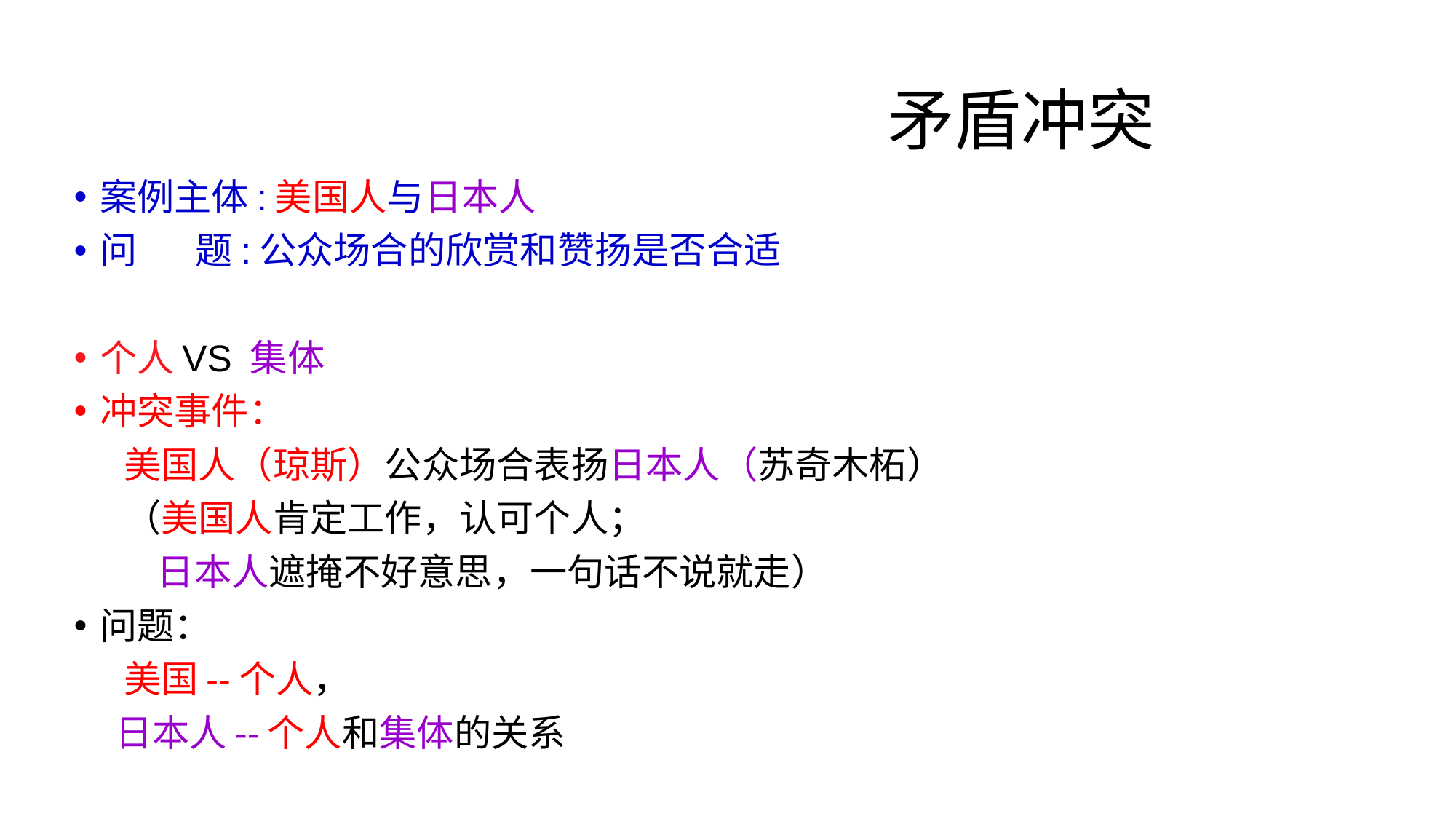

# 矛盾冲突
案例主体:美国人与日本人
问       题:公众场合的欣赏和赞扬是否合适

个人VS 集体
冲突事件：
     美国人（琼斯）公众场合表扬日本人（苏奇木柘）
     （美国人肯定工作，认可个人；
         日本人遮掩不好意思，一句话不说就走）
问题：
     美国--个人，
    日本人--个人和集体的关系